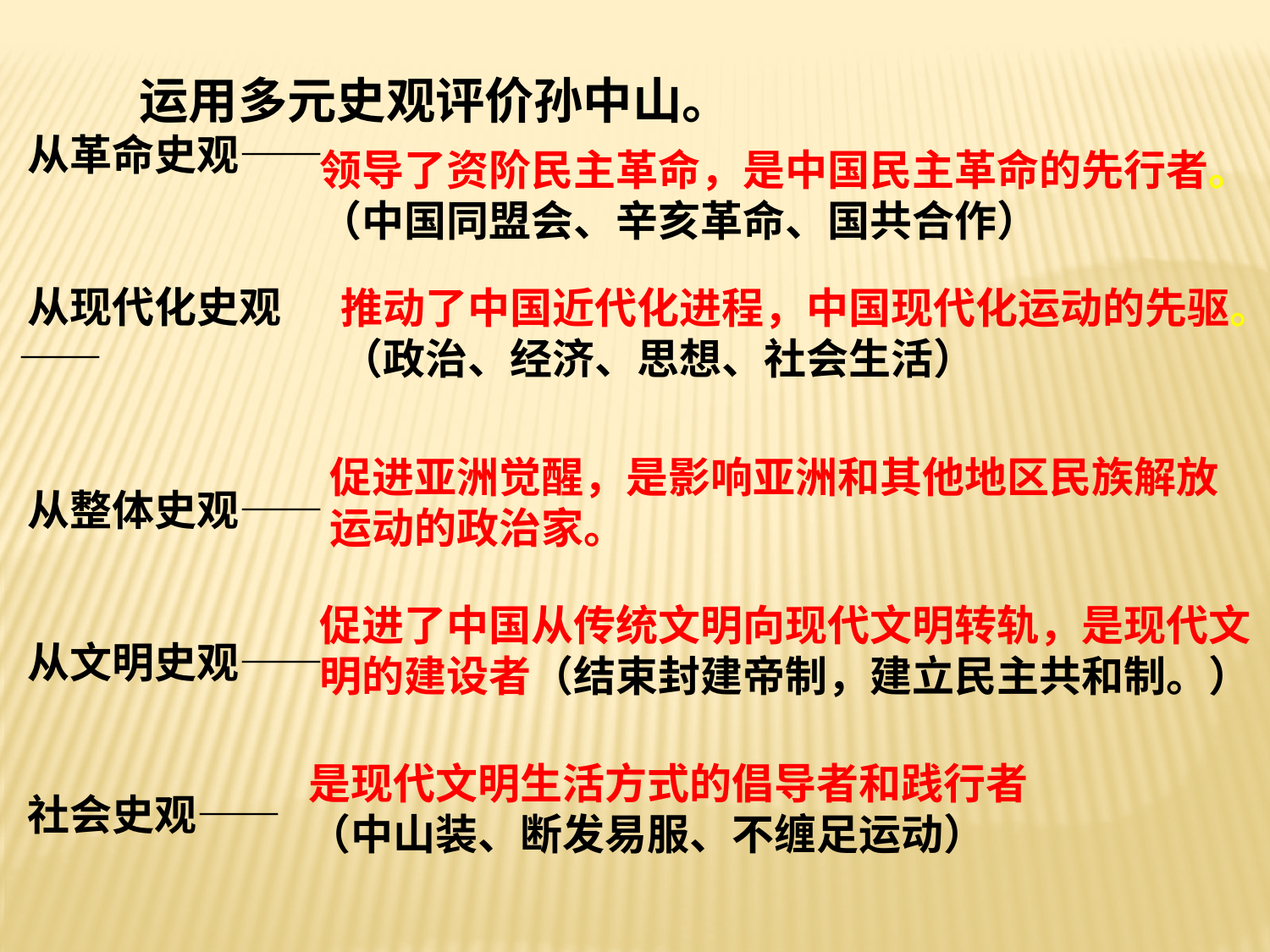

运用多元史观评价孙中山。
领导了资阶民主革命，是中国民主革命的先行者。（中国同盟会、辛亥革命、国共合作）

从革命史观——

从现代化史观——

从整体史观——

从文明史观——

社会史观——
推动了中国近代化进程，中国现代化运动的先驱。
（政治、经济、思想、社会生活）
促进亚洲觉醒，是影响亚洲和其他地区民族解放运动的政治家。
促进了中国从传统文明向现代文明转轨，是现代文明的建设者（结束封建帝制，建立民主共和制。）
是现代文明生活方式的倡导者和践行者
（中山装、断发易服、不缠足运动）